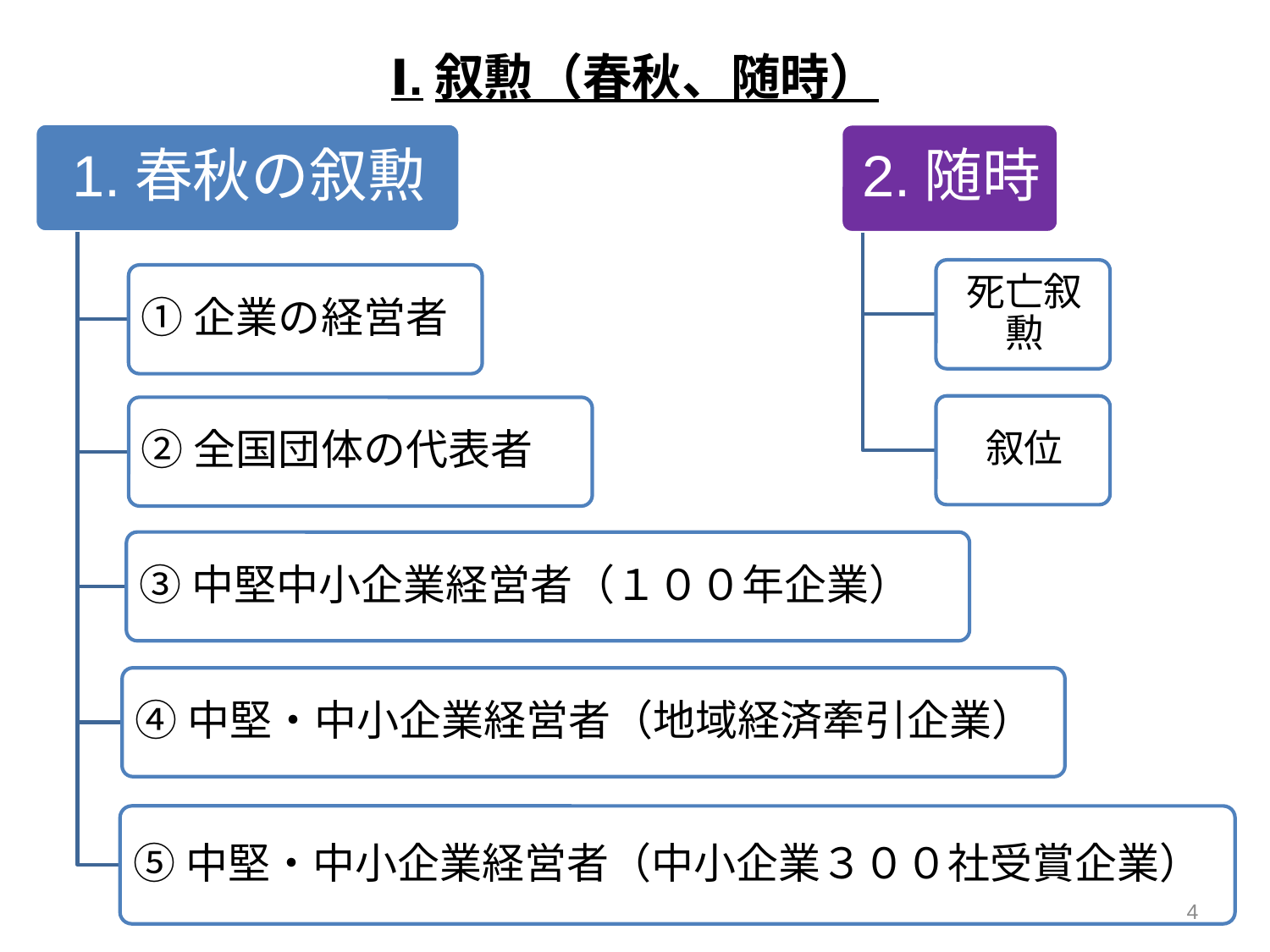

Ⅰ.叙勲（春秋、随時）
1.春秋の叙勲
①企業の経営者
②全国団体の代表者
③中堅中小企業経営者（１００年企業）
④中堅・中小企業経営者（地域経済牽引企業）
⑤中堅・中小企業経営者（中小企業３００社受賞企業）
2.随時
死亡叙勲
叙位
4